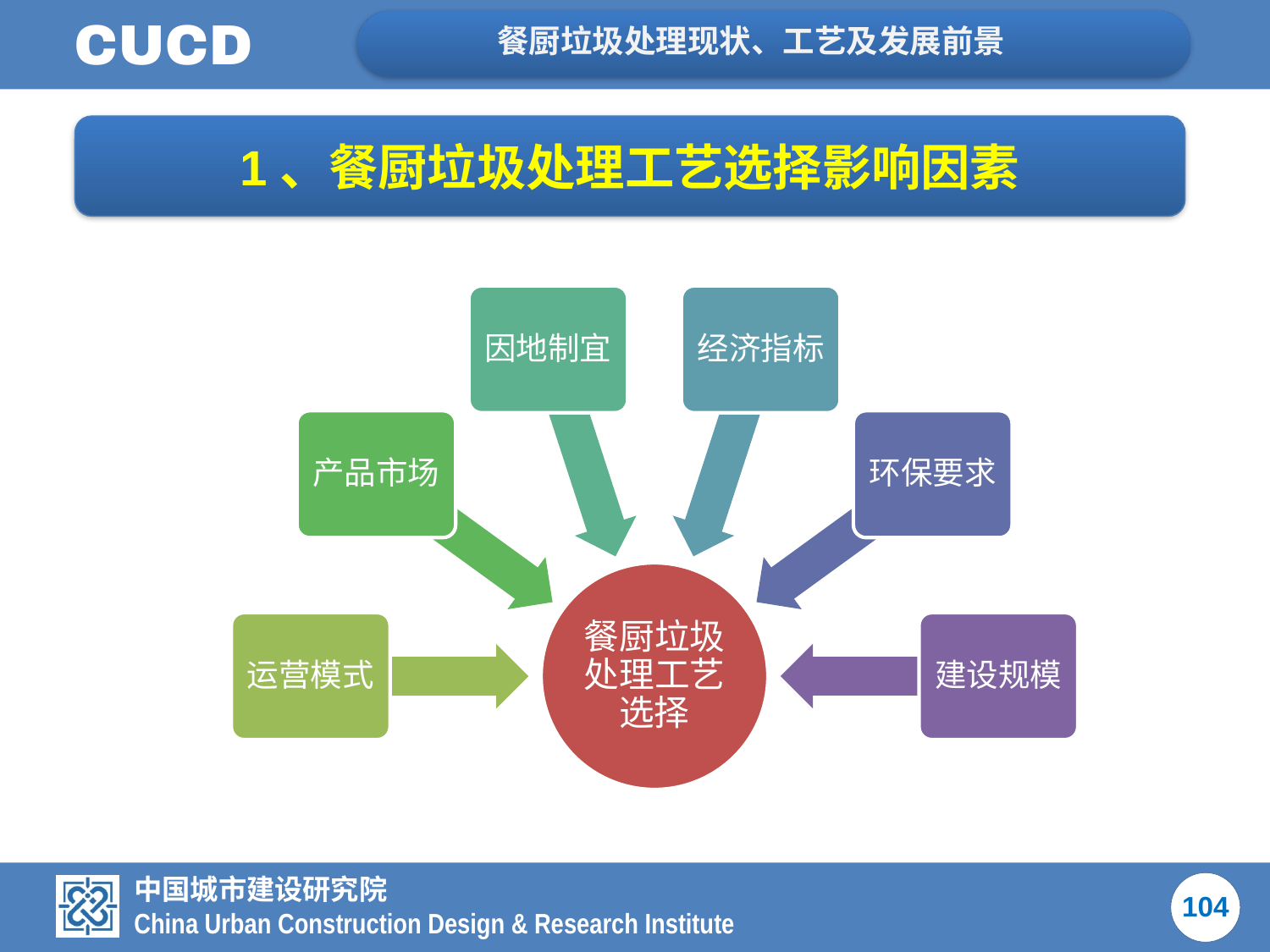

1、餐厨垃圾处理工艺选择影响因素
餐厨垃圾处理工艺选择
运营模式
产品市场
因地制宜
经济指标
环保要求
建设规模
104